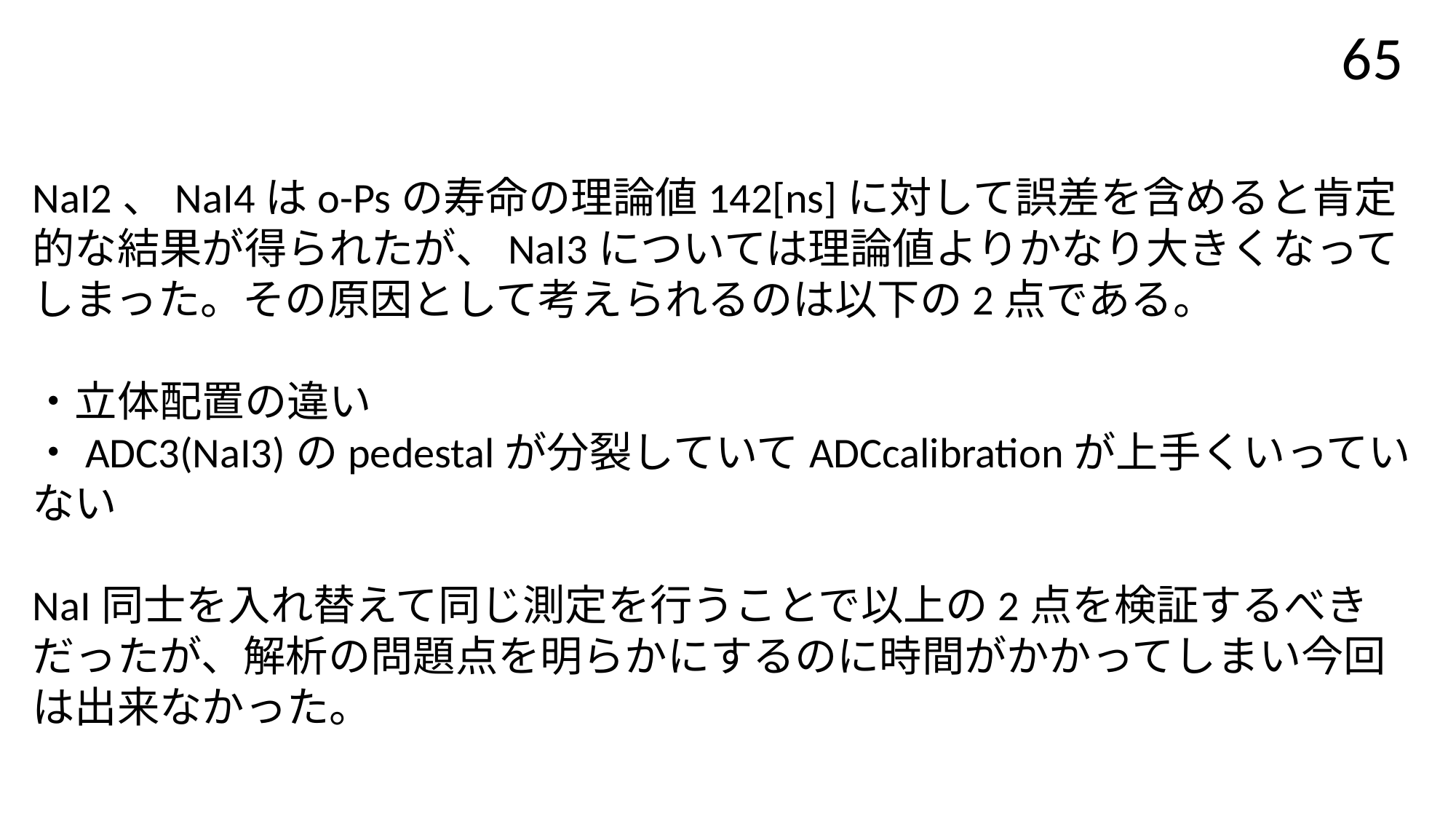

65
NaI2、NaI4はo-Psの寿命の理論値142[ns]に対して誤差を含めると肯定的な結果が得られたが、NaI3については理論値よりかなり大きくなってしまった。その原因として考えられるのは以下の2点である。

・立体配置の違い
・ADC3(NaI3)のpedestalが分裂していてADCcalibrationが上手くいっていない

NaI同士を入れ替えて同じ測定を行うことで以上の2点を検証するべきだったが、解析の問題点を明らかにするのに時間がかかってしまい今回は出来なかった。